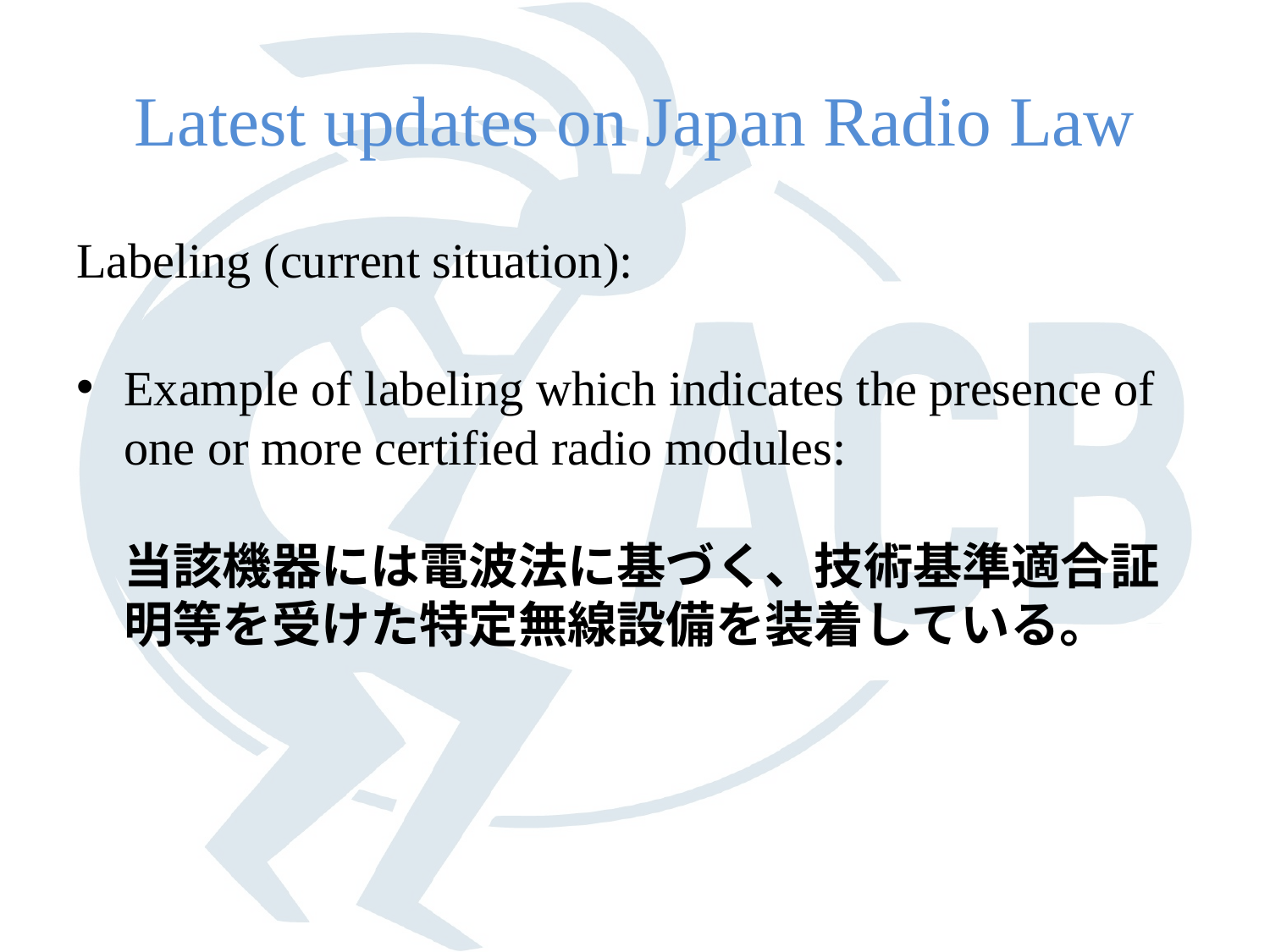

# Latest updates on Japan Radio Law
Labeling (current situation):
Example of labeling which indicates the presence of one or more certified radio modules:
当該機器には電波法に基づく、技術基準適合証明等を受けた特定無線設備を装着している。